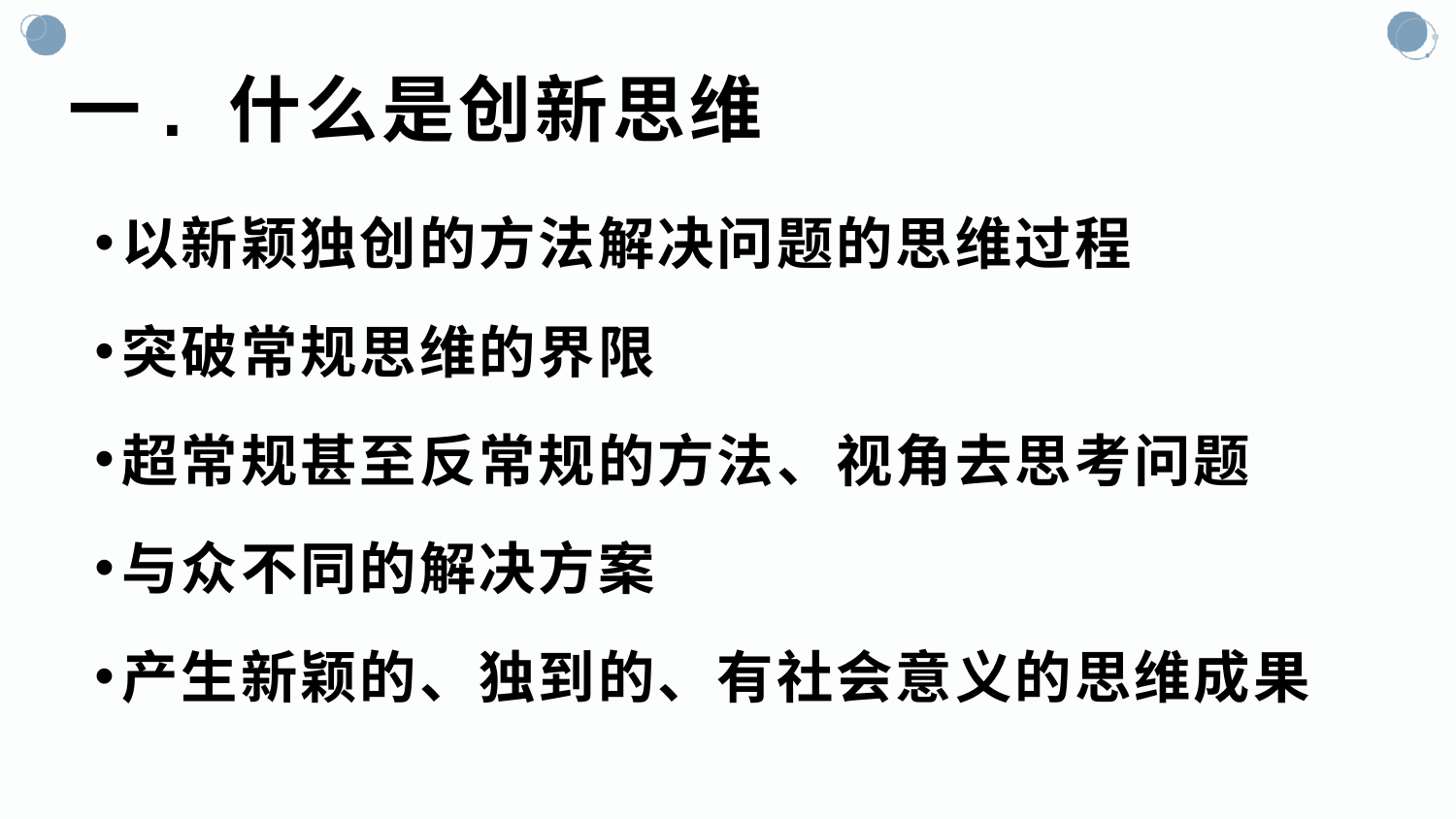

# 一. 什么是创新思维
以新颖独创的方法解决问题的思维过程
突破常规思维的界限
超常规甚至反常规的方法、视角去思考问题
与众不同的解决方案
产生新颖的、独到的、有社会意义的思维成果